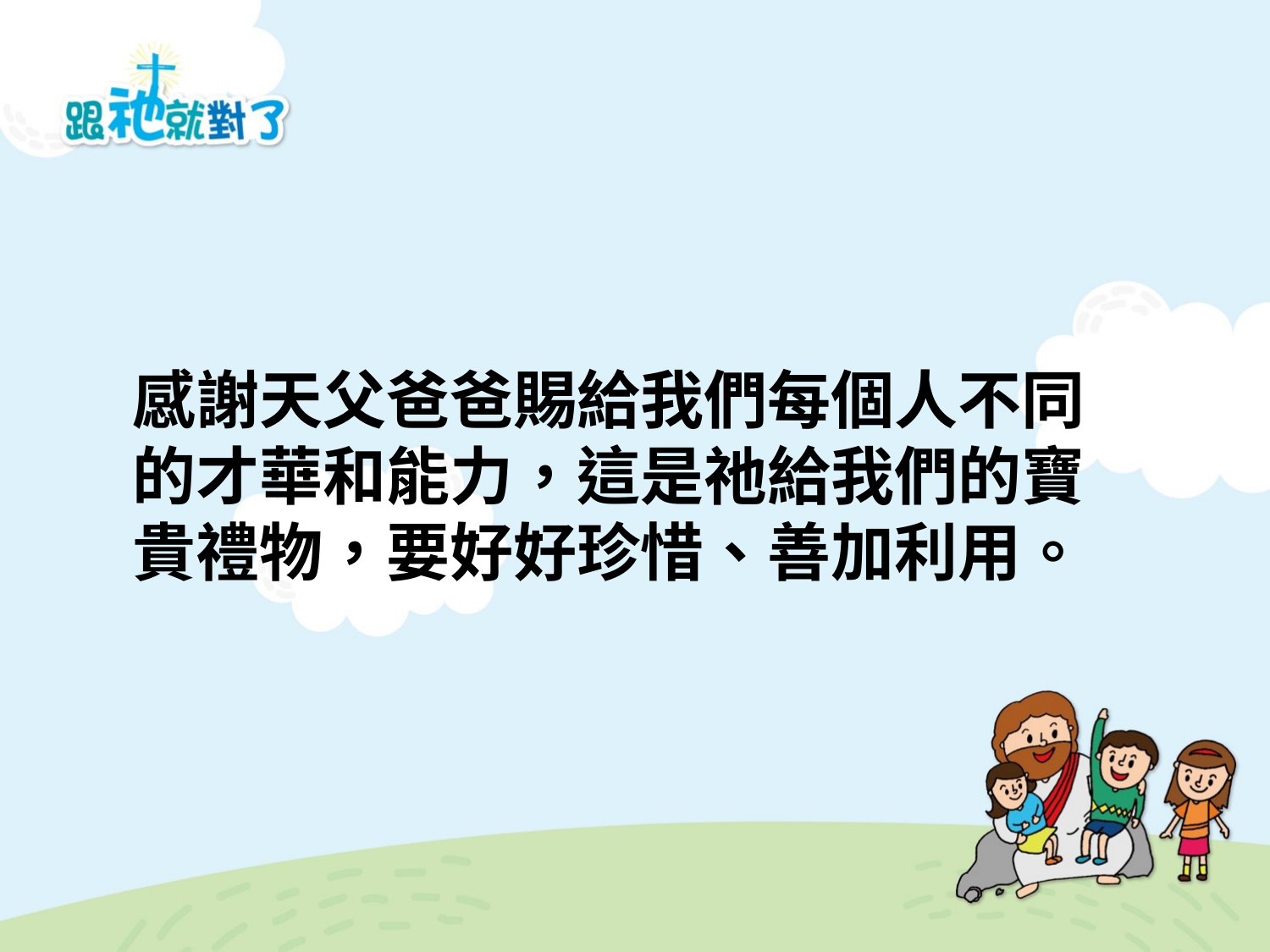

感謝天父爸爸賜給我們每個人不同的才華和能力，這是祂給我們的寶貴禮物，要好好珍惜、善加利用。